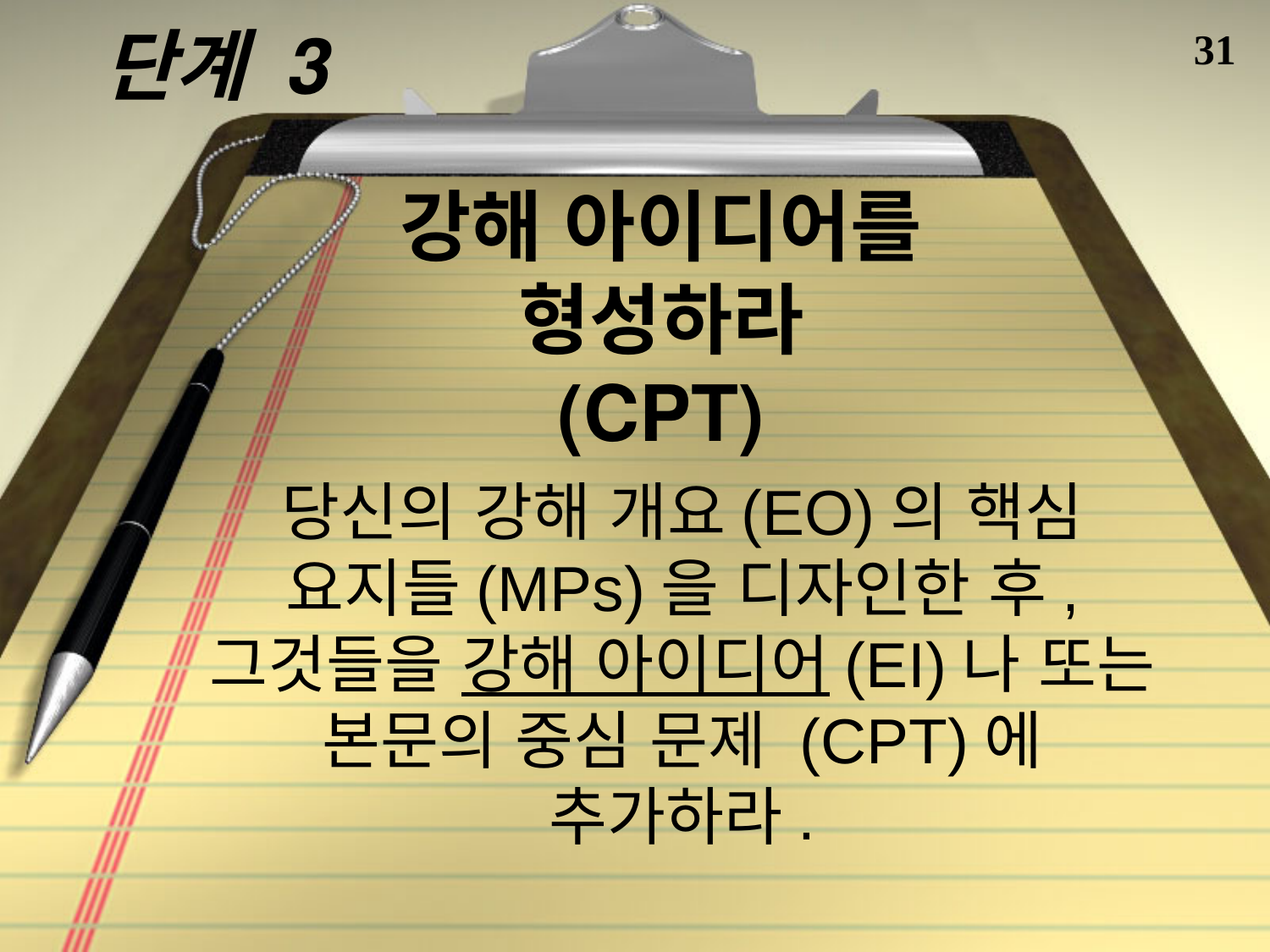

단계 3
31
강해 아이디어를 형성하라
(CPT)
당신의 강해 개요(EO)의 핵심 요지들(MPs)을 디자인한 후, 그것들을 강해 아이디어(EI)나 또는 본문의 중심 문제 (CPT)에 추가하라.